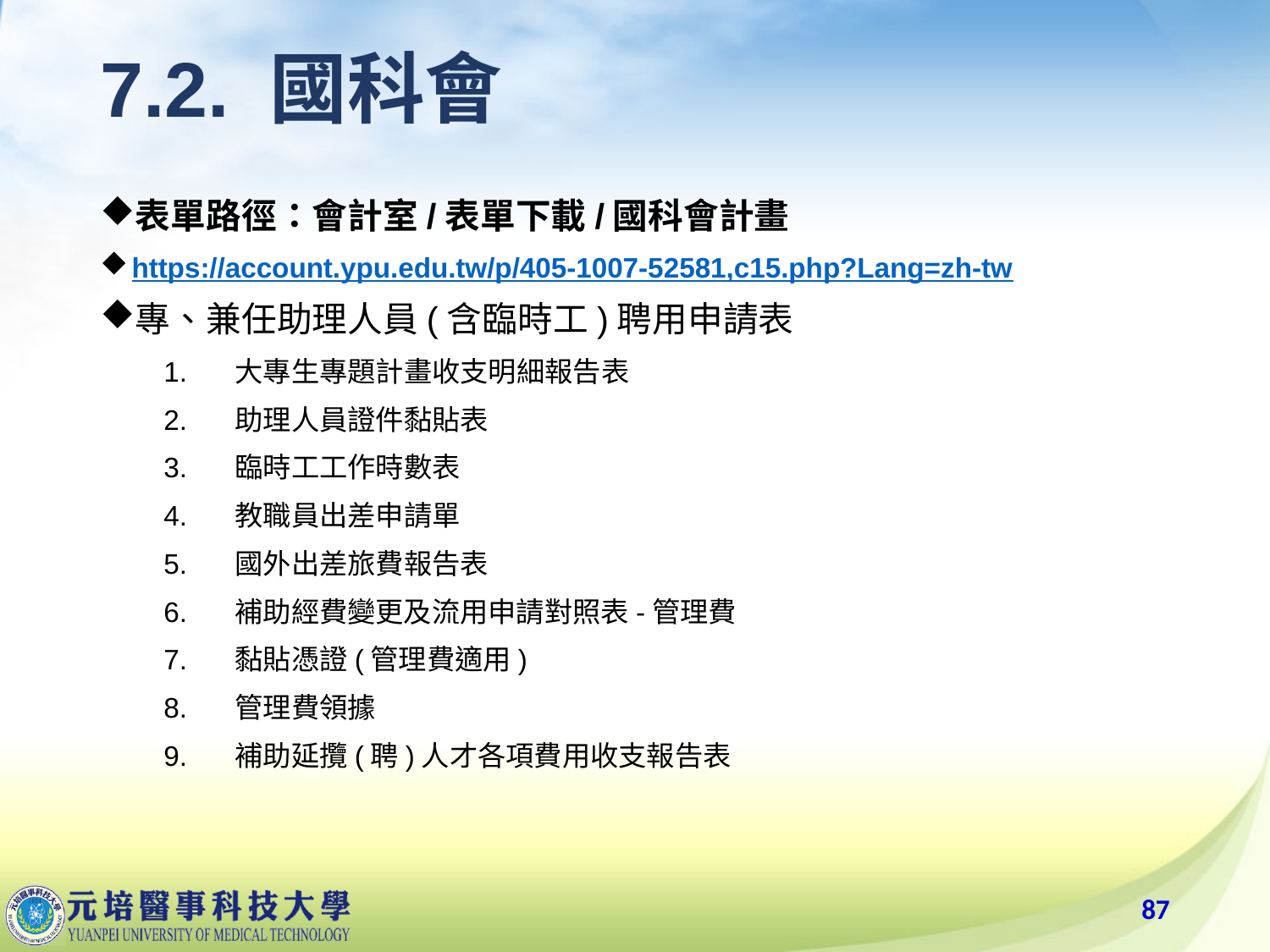

# 7.2. 國科會
表單路徑：會計室/表單下載/國科會計畫
https://account.ypu.edu.tw/p/405-1007-52581,c15.php?Lang=zh-tw
專、兼任助理人員(含臨時工)聘用申請表
大專生專題計畫收支明細報告表
助理人員證件黏貼表
臨時工工作時數表
教職員出差申請單
國外出差旅費報告表
補助經費變更及流用申請對照表-管理費
黏貼憑證(管理費適用)
管理費領據
補助延攬(聘)人才各項費用收支報告表
87